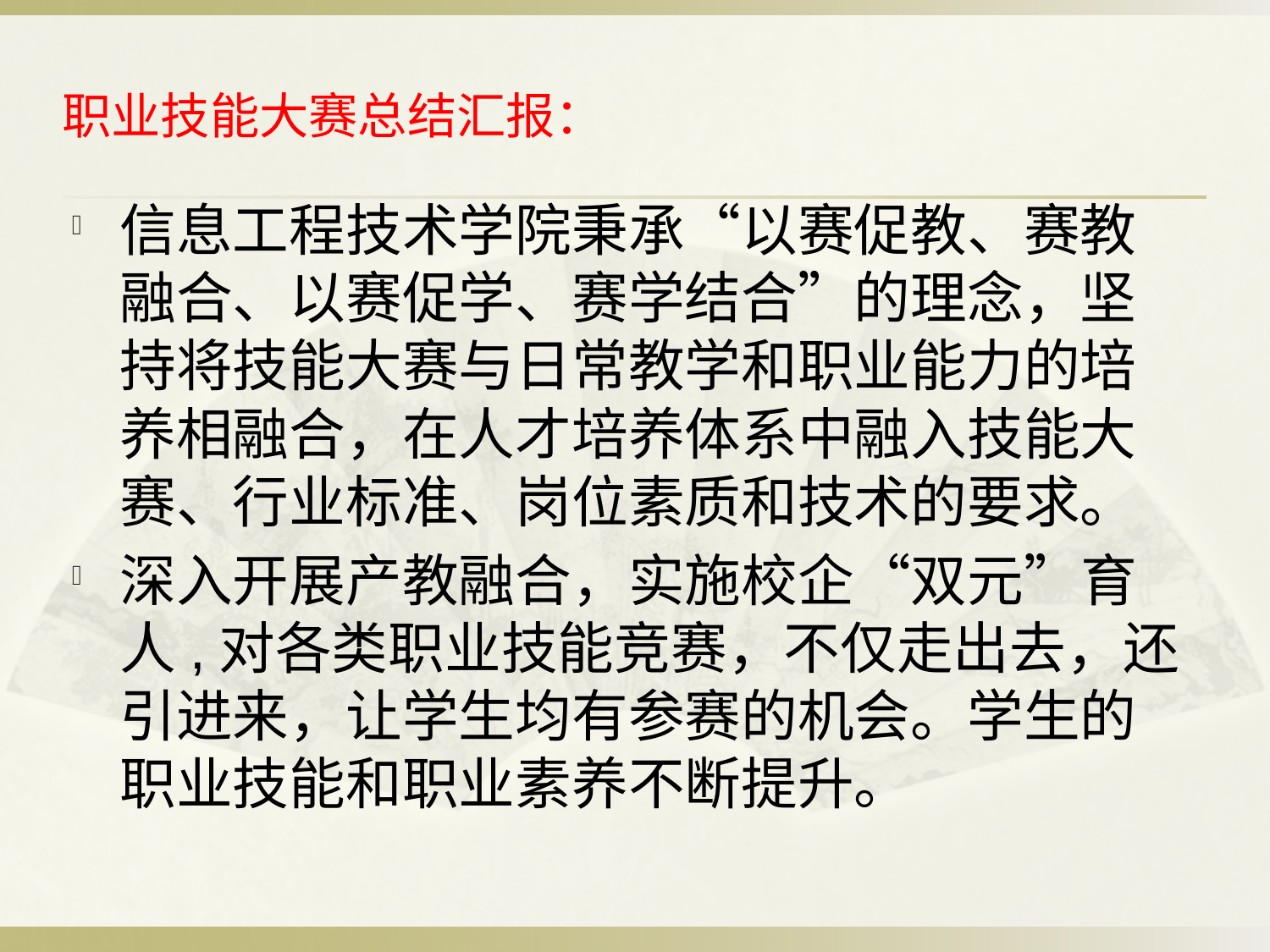

# 职业技能大赛总结汇报：
信息工程技术学院秉承“以赛促教、赛教融合、以赛促学、赛学结合”的理念，坚持将技能大赛与日常教学和职业能力的培养相融合，在人才培养体系中融入技能大赛、行业标准、岗位素质和技术的要求。
深入开展产教融合，实施校企“双元”育人,对各类职业技能竞赛，不仅走出去，还引进来，让学生均有参赛的机会。学生的职业技能和职业素养不断提升。